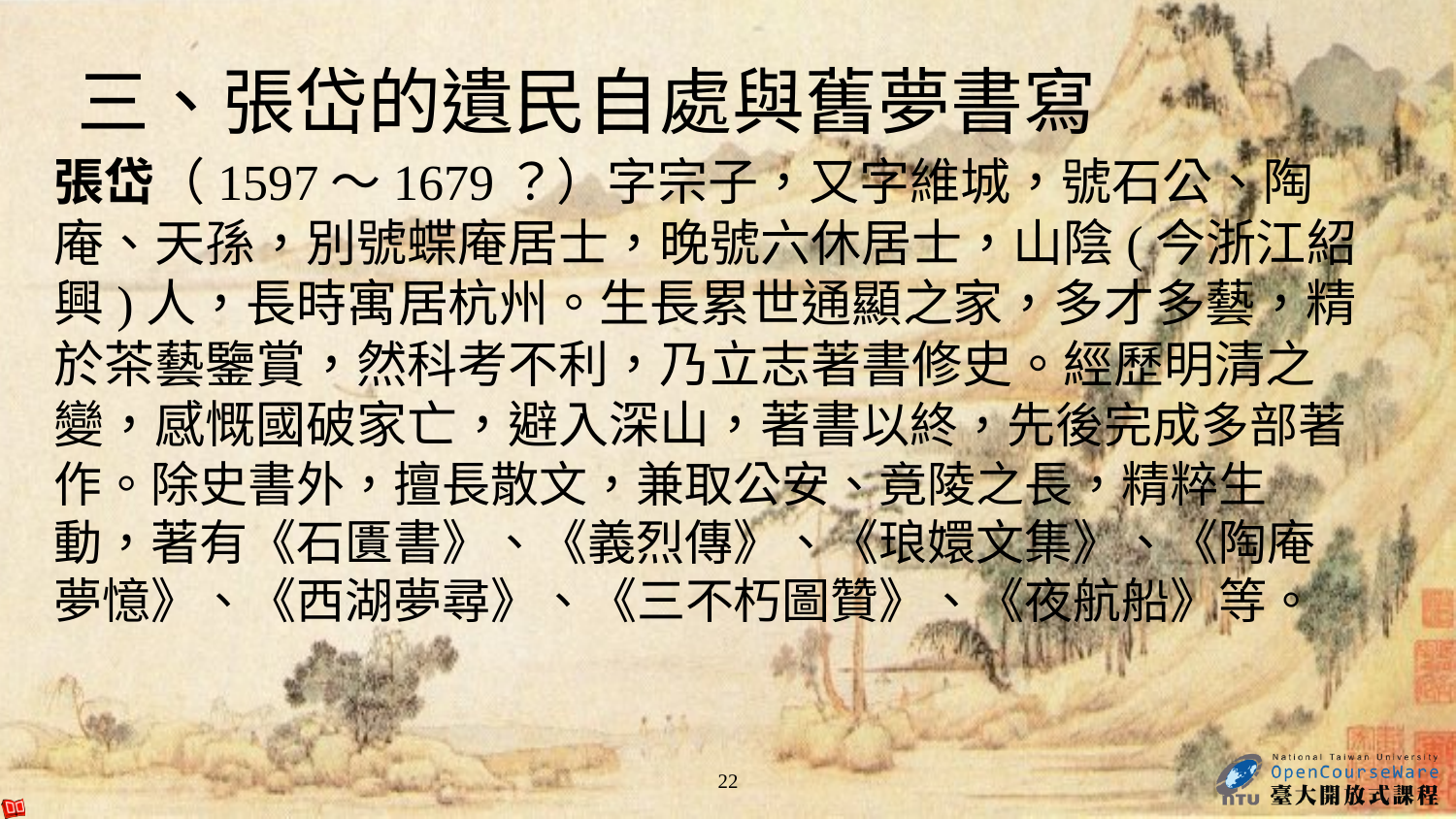

三、張岱的遺民自處與舊夢書寫
張岱（1597～1679？）字宗子，又字維城，號石公、陶庵、天孫，別號蝶庵居士，晚號六休居士，山陰(今浙江紹興)人，長時寓居杭州。生長累世通顯之家，多才多藝，精於茶藝鑒賞，然科考不利，乃立志著書修史。經歷明清之變，感慨國破家亡，避入深山，著書以終，先後完成多部著作。除史書外，擅長散文，兼取公安、竟陵之長，精粹生動，著有《石匱書》、《義烈傳》、《琅嬛文集》、《陶庵夢憶》、《西湖夢尋》、《三不朽圖贊》、《夜航船》等。

22